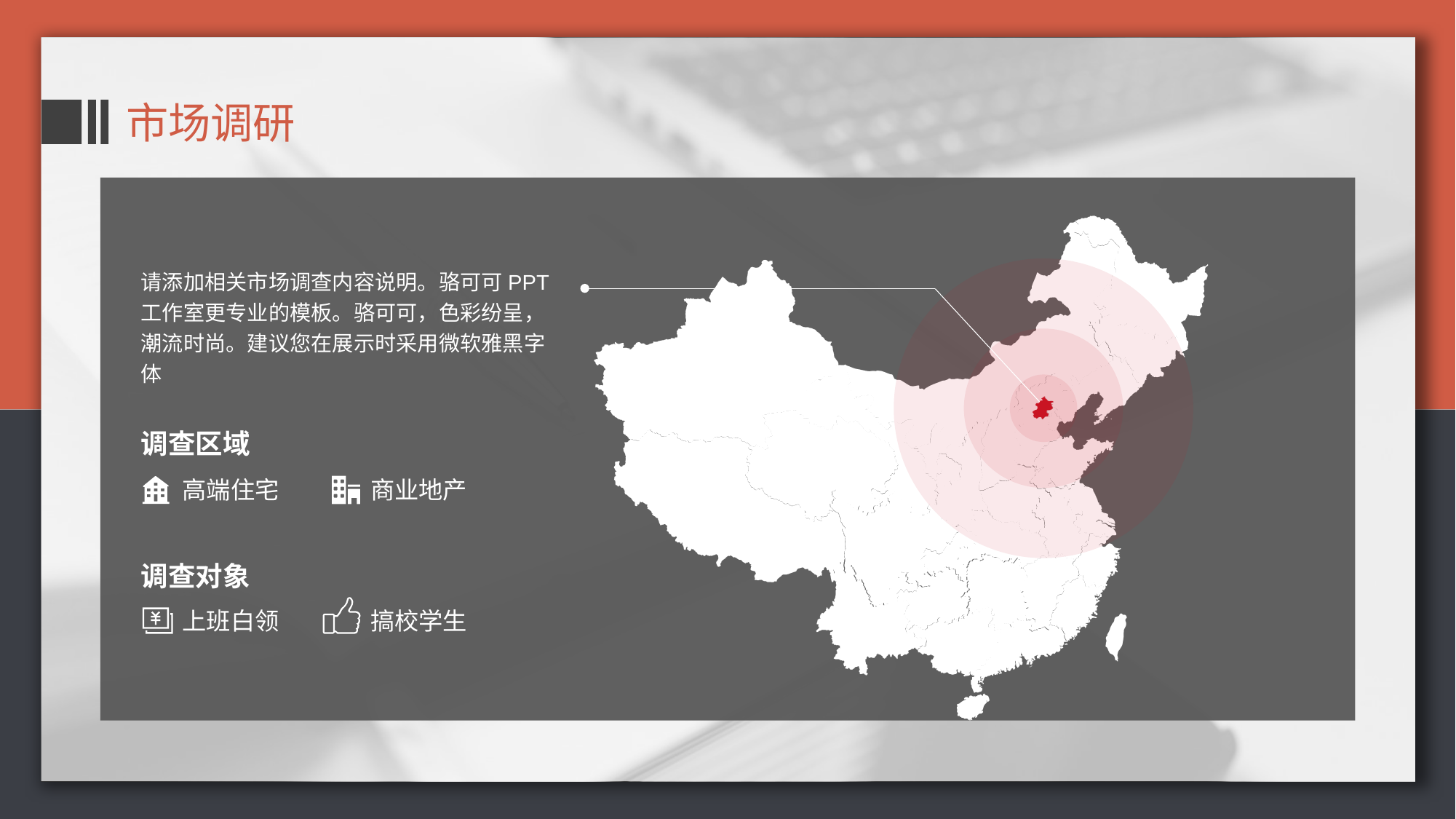

市场调研

请添加相关市场调查内容说明。骆可可PPT工作室更专业的模板。骆可可，色彩纷呈，潮流时尚。建议您在展示时采用微软雅黑字体

调查区域
高端住宅
商业地产

调查对象

上班白领
搞校学生